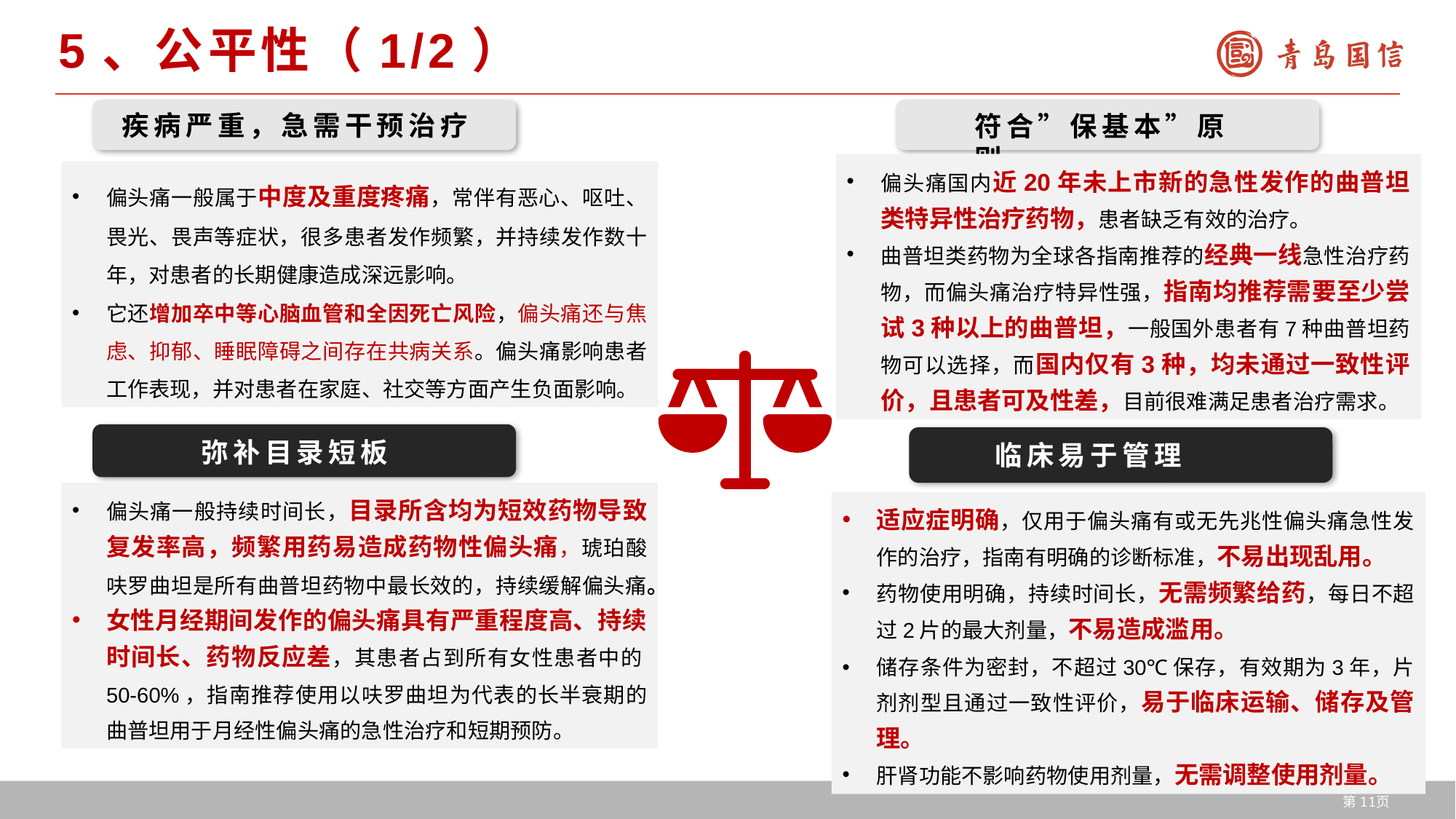

5、公平性（1/2）

疾病严重，急需干预治疗
符合”保基本”原则
偏头痛国内近20年未上市新的急性发作的曲普坦类特异性治疗药物，患者缺乏有效的治疗。
曲普坦类药物为全球各指南推荐的经典一线急性治疗药物，而偏头痛治疗特异性强，指南均推荐需要至少尝试3种以上的曲普坦，一般国外患者有7种曲普坦药物可以选择，而国内仅有3种，均未通过一致性评价，且患者可及性差，目前很难满足患者治疗需求。
偏头痛一般属于中度及重度疼痛，常伴有恶心、呕吐、畏光、畏声等症状，很多患者发作频繁，并持续发作数十年，对患者的长期健康造成深远影响。
它还增加卒中等心脑血管和全因死亡风险，偏头痛还与焦虑、抑郁、睡眠障碍之间存在共病关系。偏头痛影响患者工作表现，并对患者在家庭、社交等方面产生负面影响。

弥补目录短板

临床易于管理
偏头痛一般持续时间长，目录所含均为短效药物导致复发率高，频繁用药易造成药物性偏头痛，琥珀酸呋罗曲坦是所有曲普坦药物中最长效的，持续缓解偏头痛。
女性月经期间发作的偏头痛具有严重程度高、持续时间长、药物反应差，其患者占到所有女性患者中的50-60%，指南推荐使用以呋罗曲坦为代表的长半衰期的曲普坦用于月经性偏头痛的急性治疗和短期预防。
适应症明确，仅用于偏头痛有或无先兆性偏头痛急性发作的治疗，指南有明确的诊断标准，不易出现乱用。
药物使用明确，持续时间长，无需频繁给药，每日不超过2片的最大剂量，不易造成滥用。
储存条件为密封，不超过30℃保存，有效期为3年，片剂剂型且通过一致性评价，易于临床运输、储存及管理。
肝肾功能不影响药物使用剂量，无需调整使用剂量。